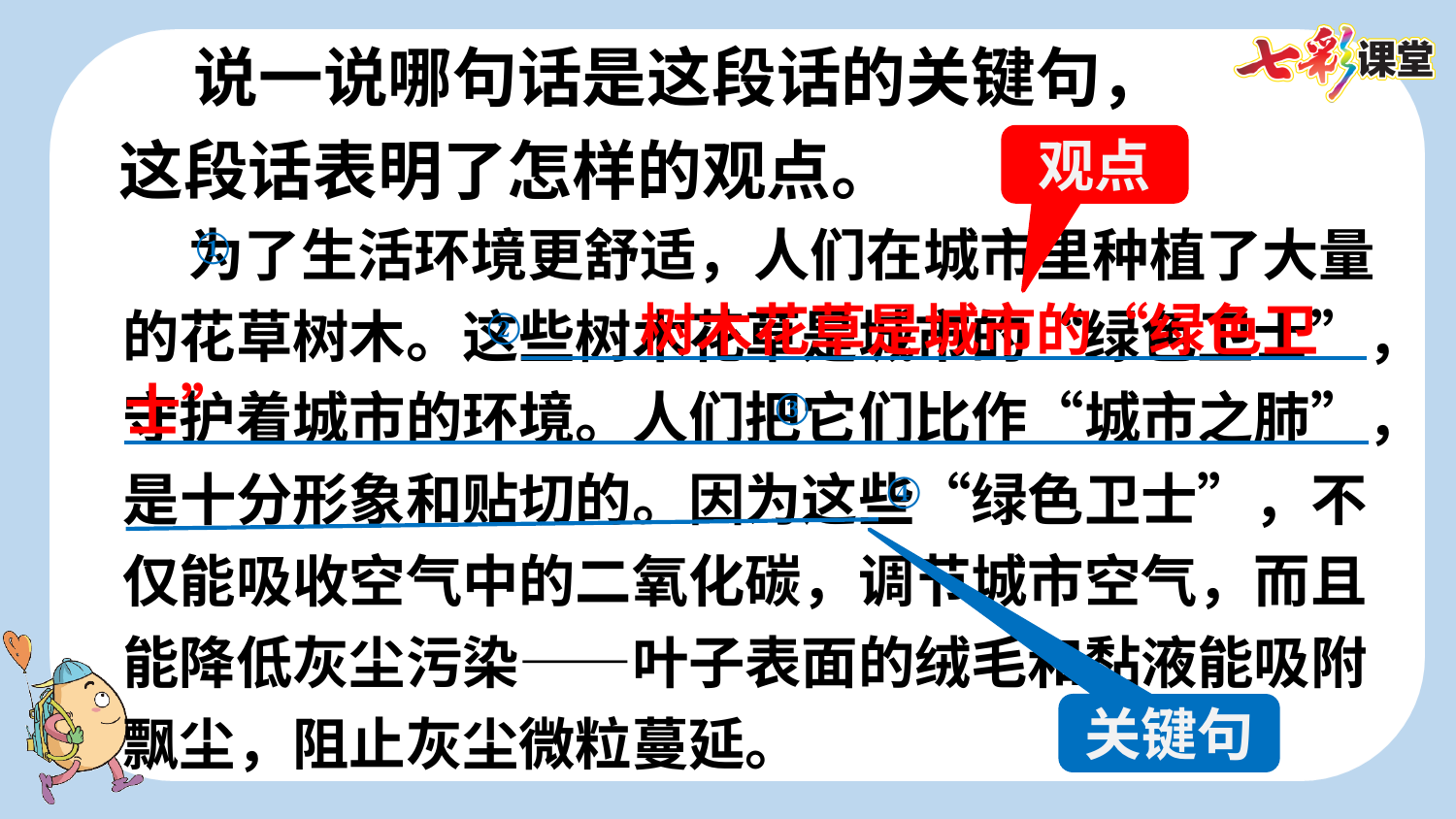

说一说哪句话是这段话的关键句，
这段话表明了怎样的观点。
观点
    为了生活环境更舒适，人们在城市里种植了大量的花草树木。这些树木花草是城市的“绿色卫士”，守护着城市的环境。人们把它们比作“城市之肺”，是十分形象和贴切的。因为这些“绿色卫士”，不仅能吸收空气中的二氧化碳，调节城市空气，而且能降低灰尘污染——叶子表面的绒毛和黏液能吸附飘尘，阻止灰尘微粒蔓延。
①
树木花草是城市的“绿色卫
②
士”
③
④
关键句